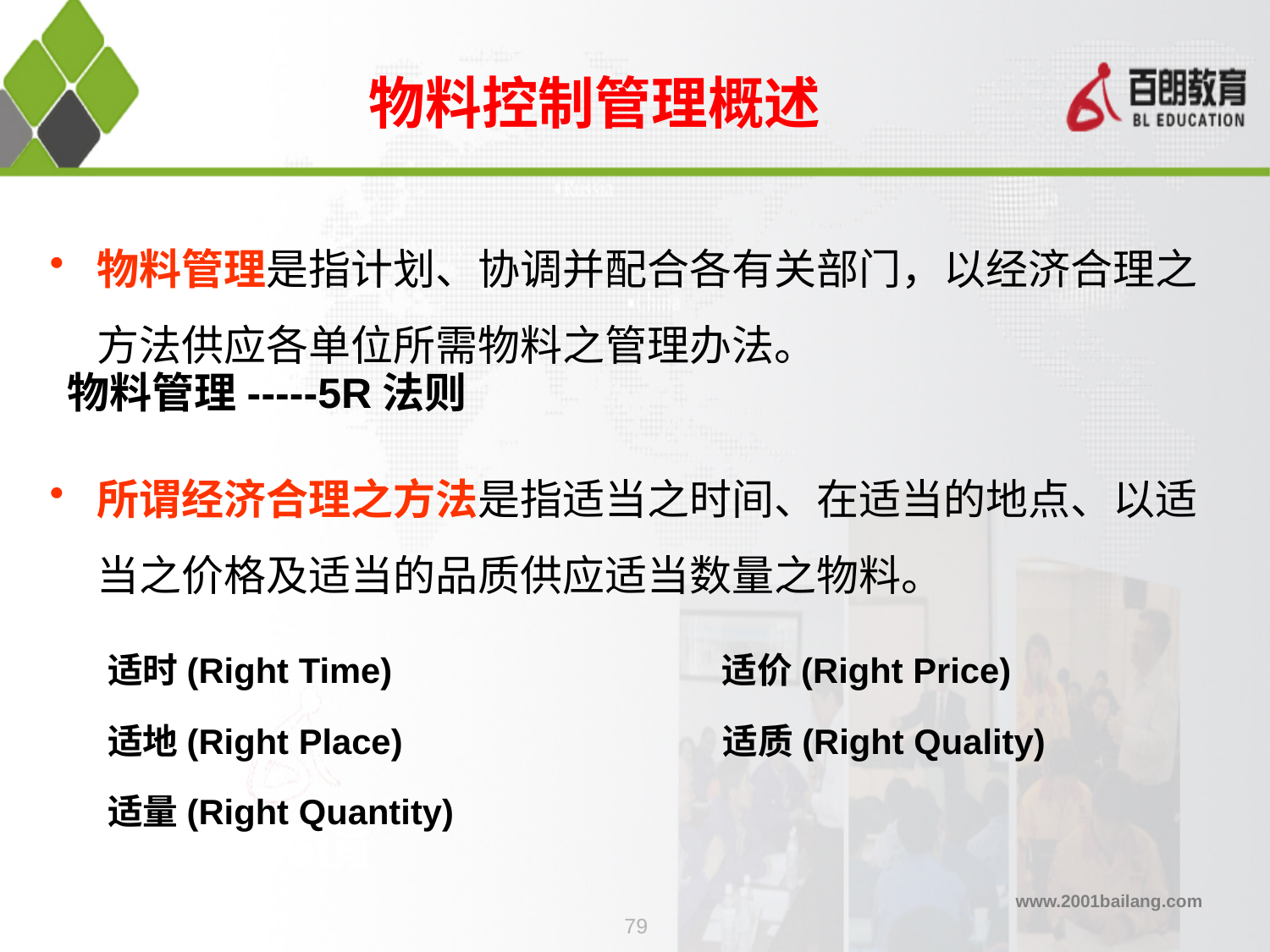

# 物料控制管理概述
物料管理是指计划、协调并配合各有关部门，以经济合理之方法供应各单位所需物料之管理办法。

所谓经济合理之方法是指适当之时间、在适当的地点、以适当之价格及适当的品质供应适当数量之物料。
物料管理-----5R法则
适时(Right Time)                                 适价(Right Price)
适地(Right Place)                                适质(Right Quality)
适量(Right Quantity)
79